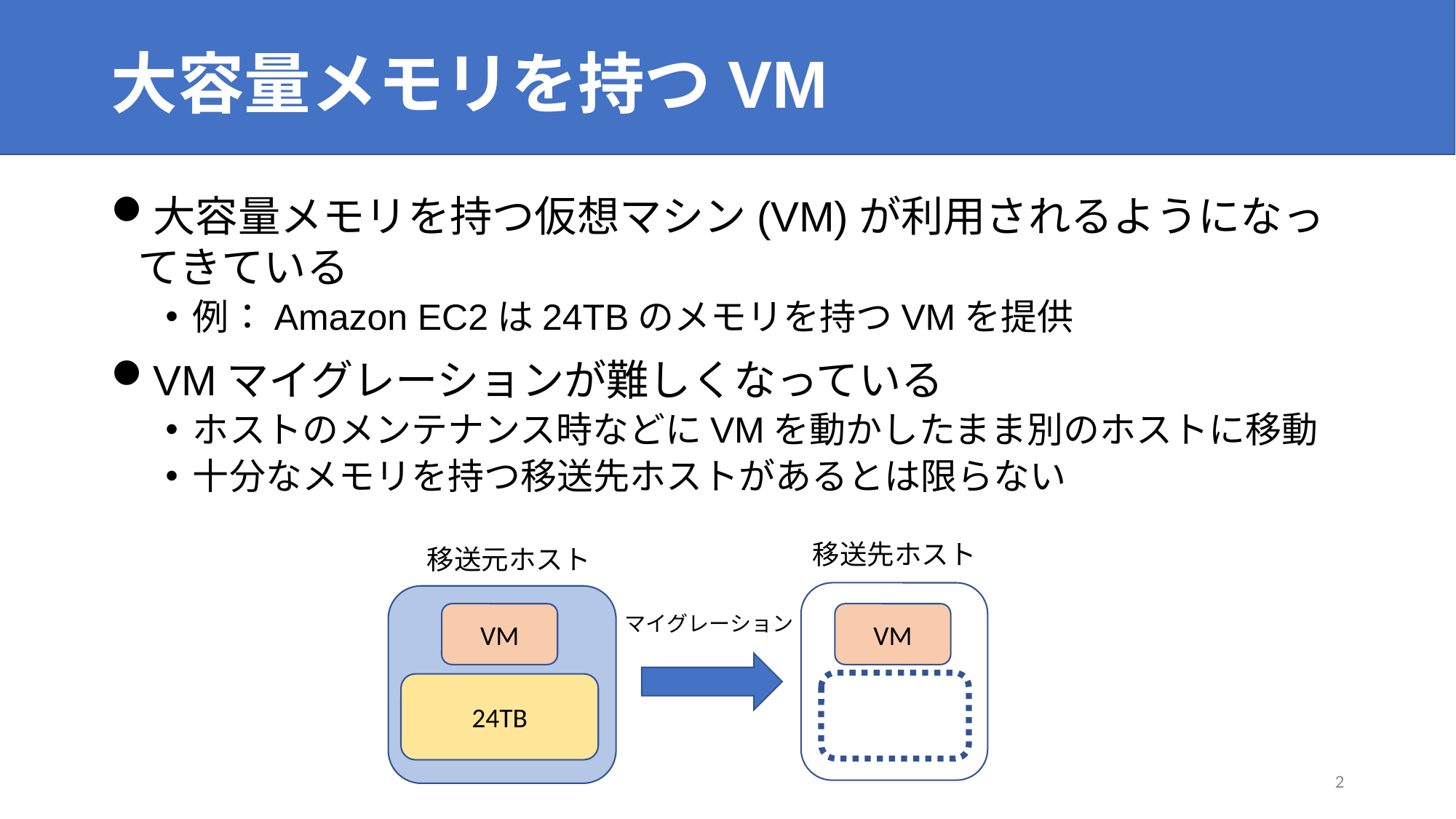

# 大容量メモリを持つVM
大容量メモリを持つ仮想マシン(VM)が利用されるようになってきている
例：Amazon EC2は24TBのメモリを持つVMを提供
VMマイグレーションが難しくなっている
ホストのメンテナンス時などにVMを動かしたまま別のホストに移動
十分なメモリを持つ移送先ホストがあるとは限らない

移送先ホスト
移送元ホスト

VM
VM
マイグレーション

24TB
2